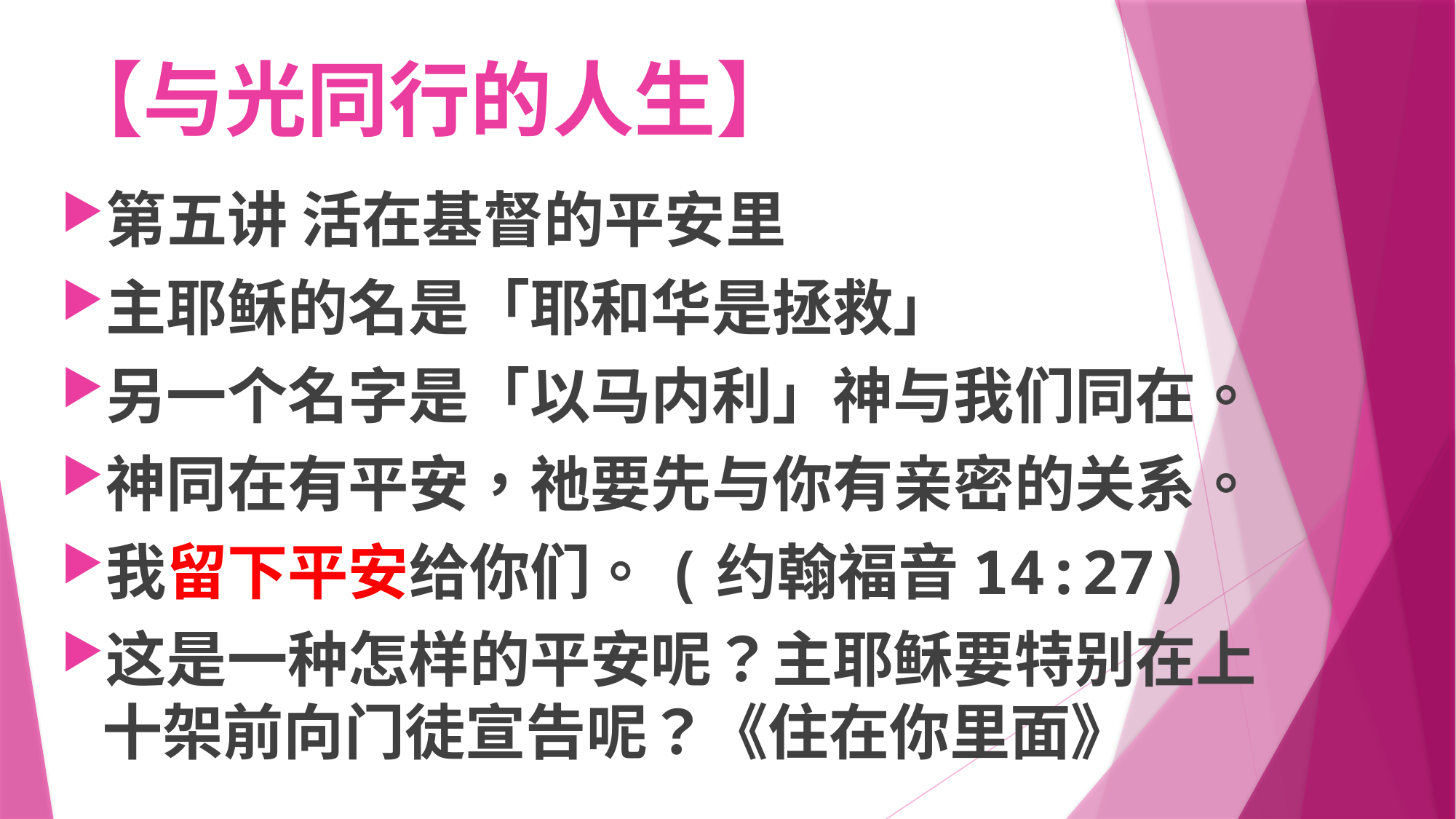

# 【与光同行的人生】
第五讲 活在基督的平安里
主耶稣的名是「耶和华是拯救」
另一个名字是「以马内利」神与我们同在。
神同在有平安，祂要先与你有亲密的关系。
我留下平安给你们。(约翰福音14:27)
这是一种怎样的平安呢？主耶稣要特别在上十架前向门徒宣告呢？《住在你里面》